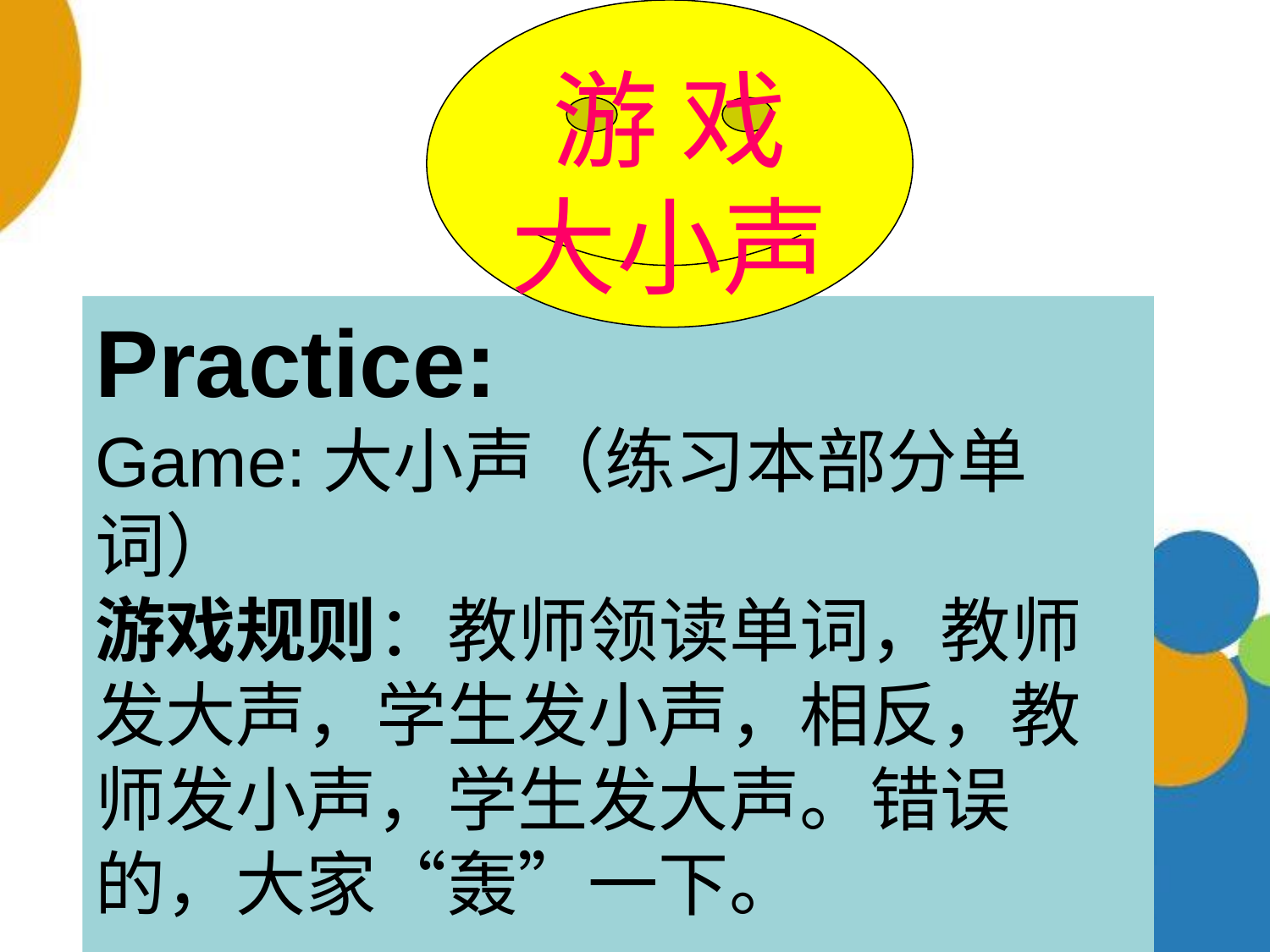

游 戏大小声
Practice:
Game:大小声（练习本部分单词）
游戏规则：教师领读单词，教师发大声，学生发小声，相反，教师发小声，学生发大声。错误的，大家“轰”一下。